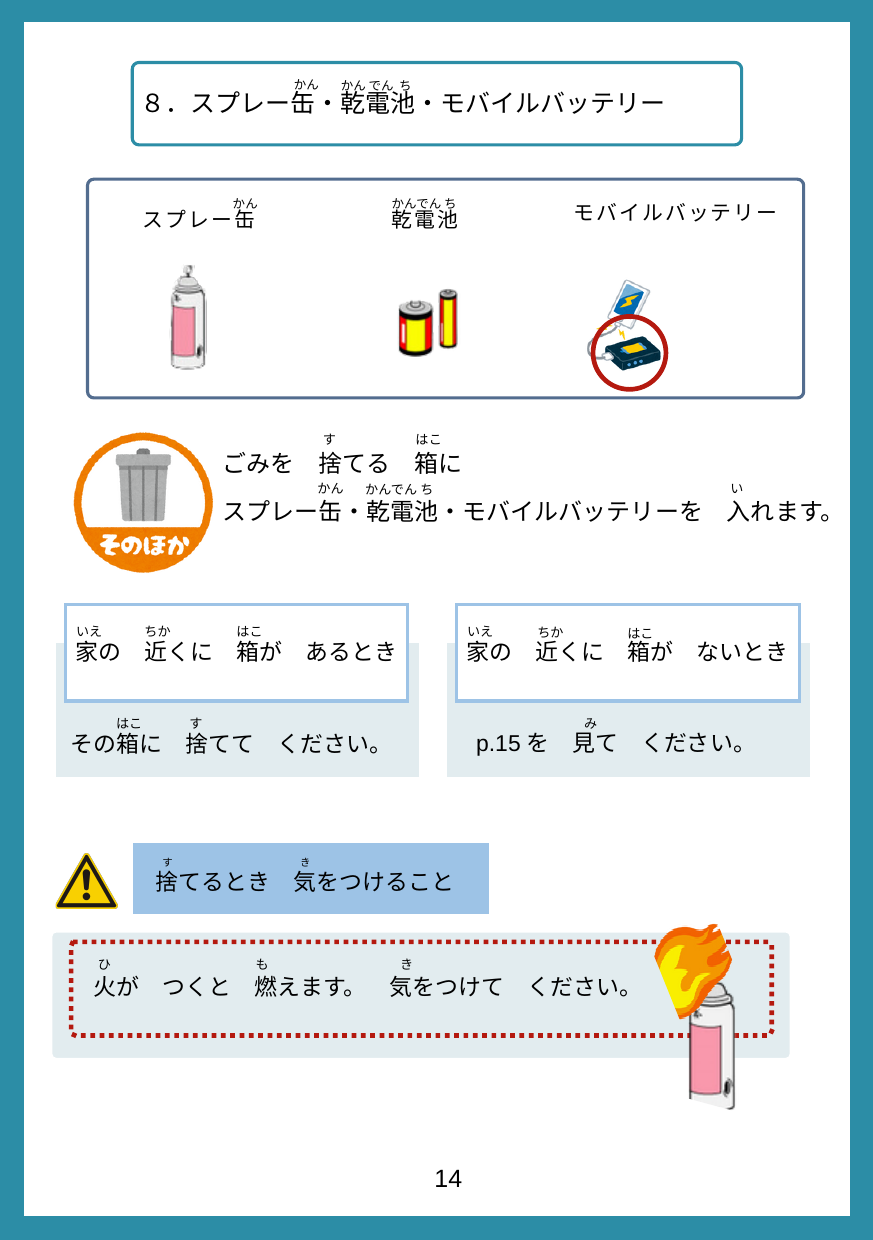

８．スプレー缶・乾電池・モバイルバッテリー
 かん
かん でん  ち

かん
かんでん ち
モバイルバッテリー

スプレー缶
乾電池

す　　　　　　はこ
ごみを　捨てる　箱に
スプレー缶・乾電池・モバイルバッテリーを　入れます。
い
かん
かんでん ち

家の　近くに　箱が　あるとき

家の　近くに　箱が　ないとき

いえ
ちか
いえ
はこ
ちか
 はこ

み
はこ
す
p.15を　見て　ください。
その箱に　捨てて　ください。

捨てるとき　気をつけること
き
す

火が　つくと　燃えます。　気をつけて　ください。
 き

ひ
も
 ひ
 も

14